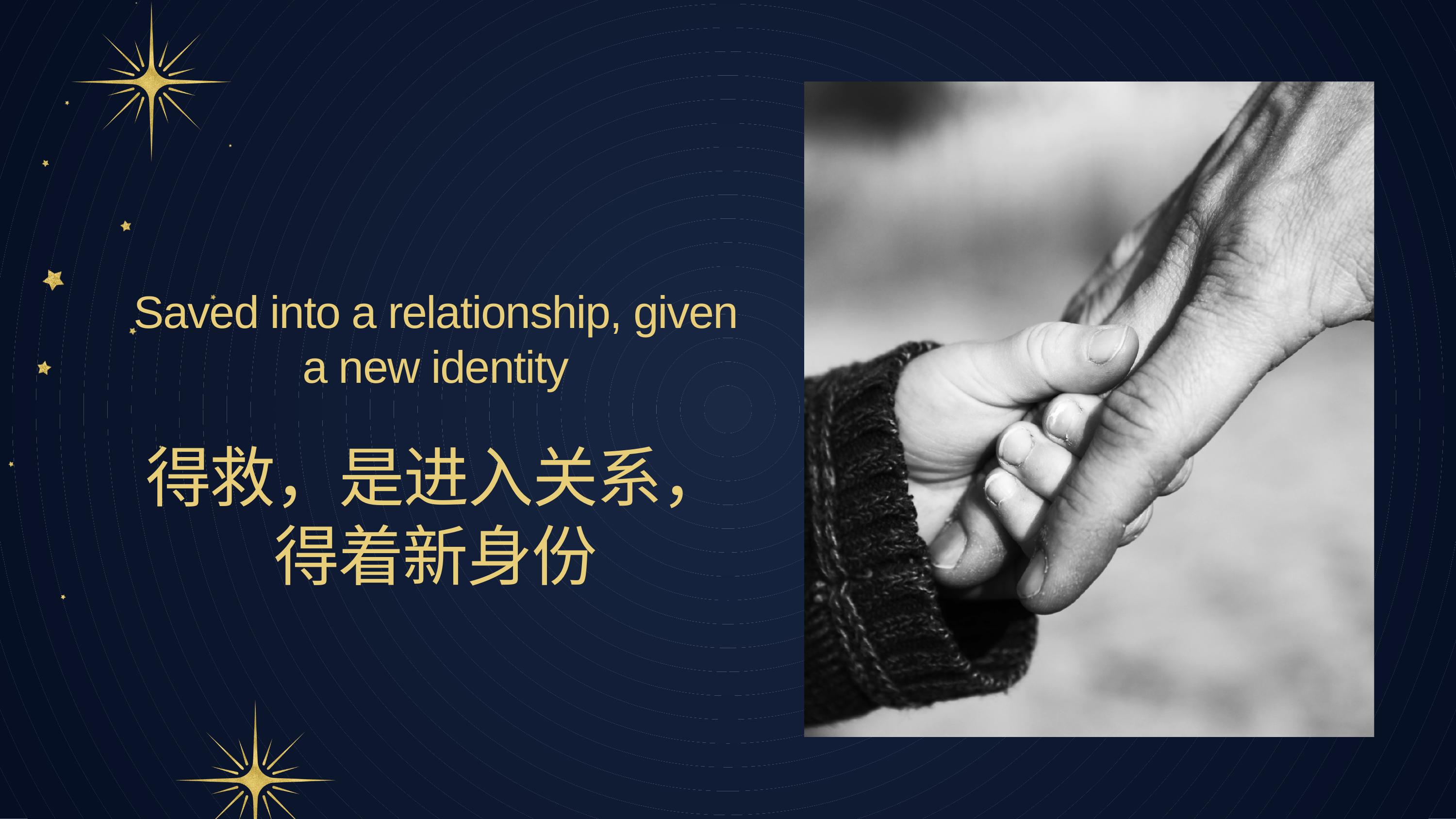

Saved into a relationship, given a new identity
得救，是进入关系，得着新身份